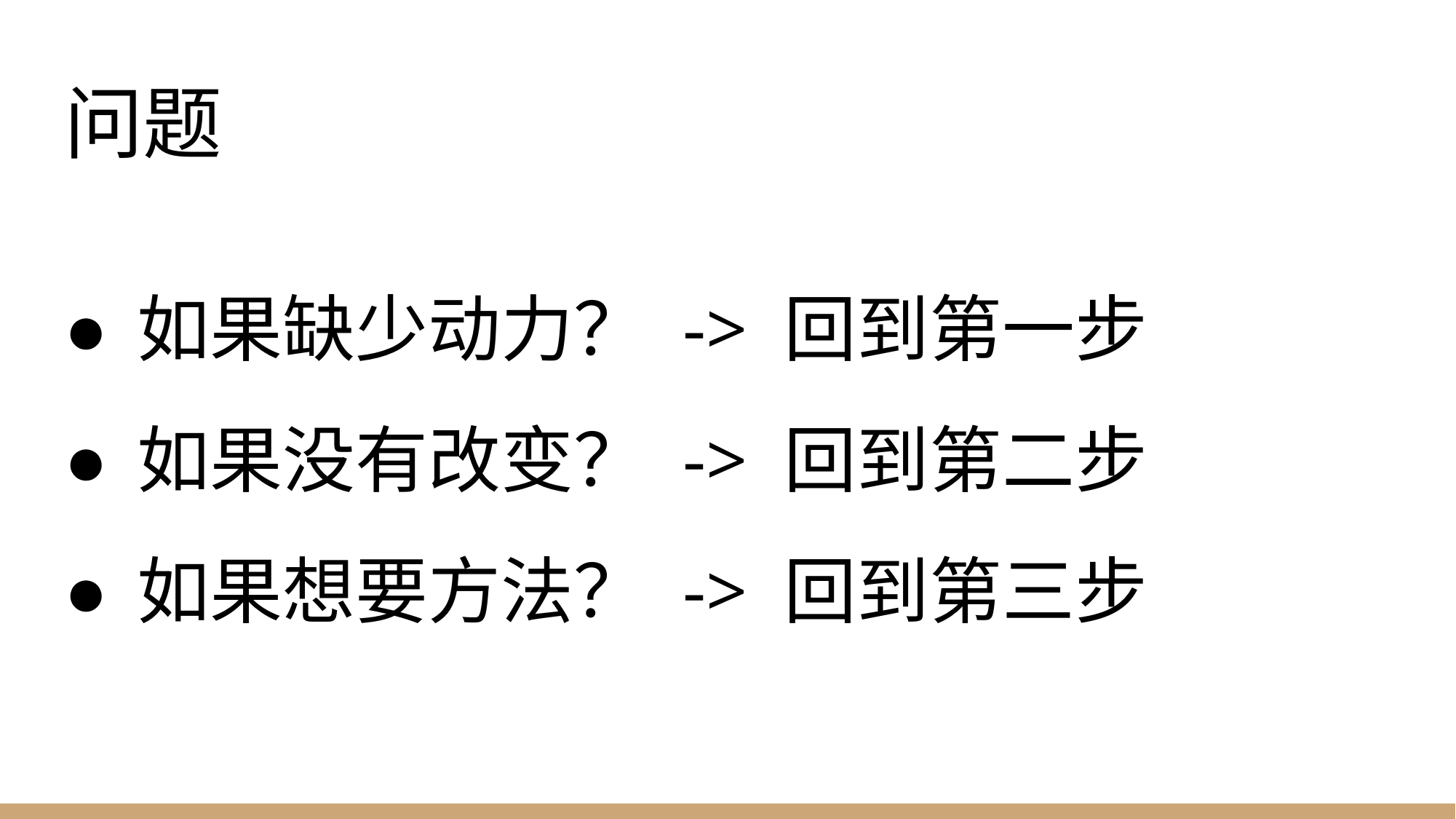

# 问题
如果缺少动力？ -> 回到第一步
如果没有改变？ -> 回到第二步
如果想要方法？ -> 回到第三步